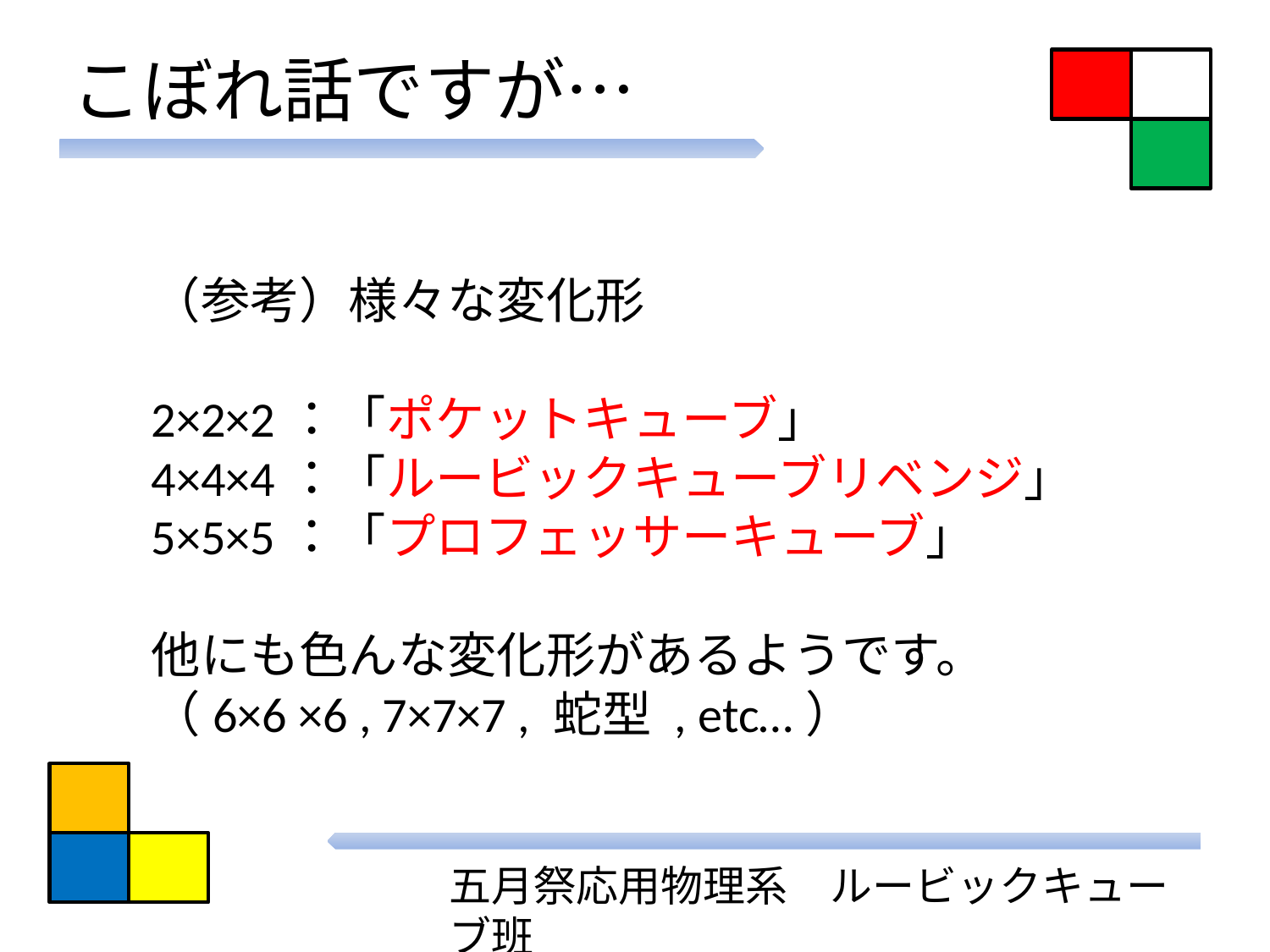

こぼれ話ですが…

# （参考）様々な変化形 2×2×2：「ポケットキューブ」 4×4×4：「ルービックキューブリベンジ」 5×5×5：「プロフェッサーキューブ」 他にも色んな変化形があるようです。 （6×6 ×6 , 7×7×7 , 蛇型 , etc…）

五月祭応用物理系　ルービックキューブ班